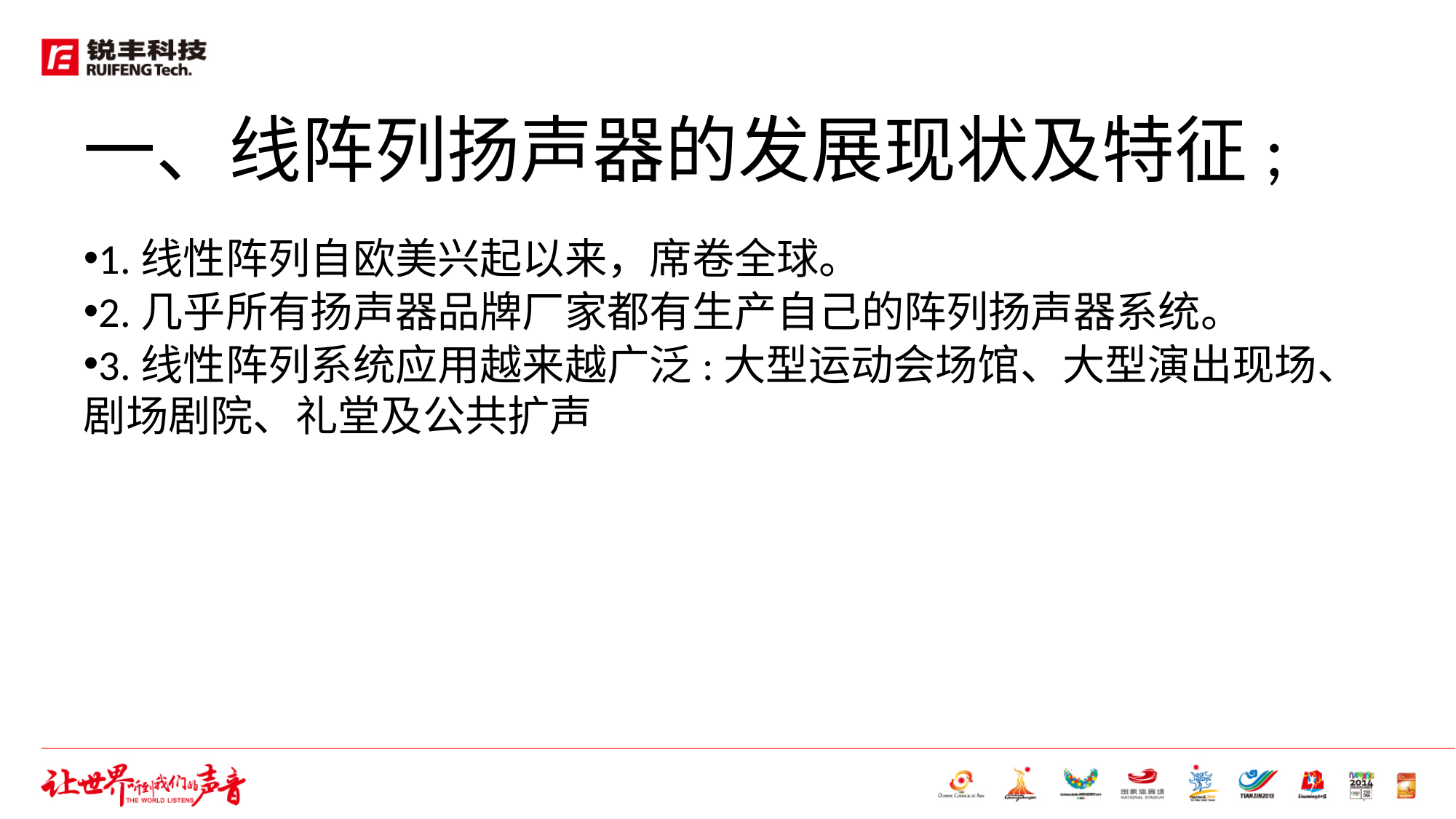

# 一、线阵列扬声器的发展现状及特征;
1.线性阵列自欧美兴起以来，席卷全球。
2.几乎所有扬声器品牌厂家都有生产自己的阵列扬声器系统。
3.线性阵列系统应用越来越广泛:大型运动会场馆、大型演出现场、剧场剧院、礼堂及公共扩声